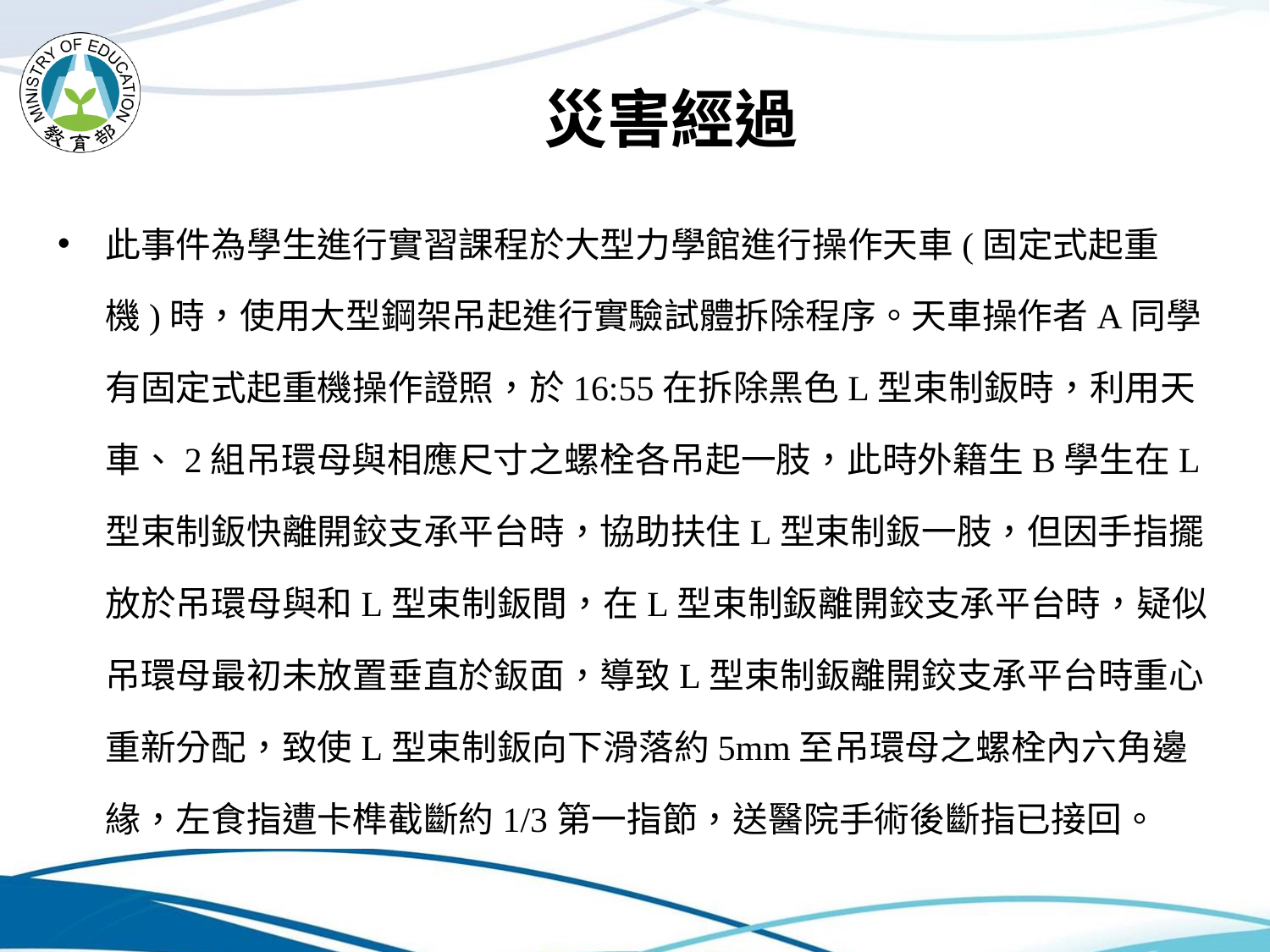

# 災害經過
此事件為學生進行實習課程於大型力學館進行操作天車(固定式起重機)時，使用大型鋼架吊起進行實驗試體拆除程序。天車操作者A同學有固定式起重機操作證照，於16:55在拆除黑色L型束制鈑時，利用天車、2組吊環母與相應尺寸之螺栓各吊起一肢，此時外籍生B學生在L型束制鈑快離開鉸支承平台時，協助扶住L型束制鈑一肢，但因手指擺放於吊環母與和L型束制鈑間，在L型束制鈑離開鉸支承平台時，疑似吊環母最初未放置垂直於鈑面，導致L型束制鈑離開鉸支承平台時重心重新分配，致使L型束制鈑向下滑落約5mm至吊環母之螺栓內六角邊緣，左食指遭卡榫截斷約1/3第一指節，送醫院手術後斷指已接回。